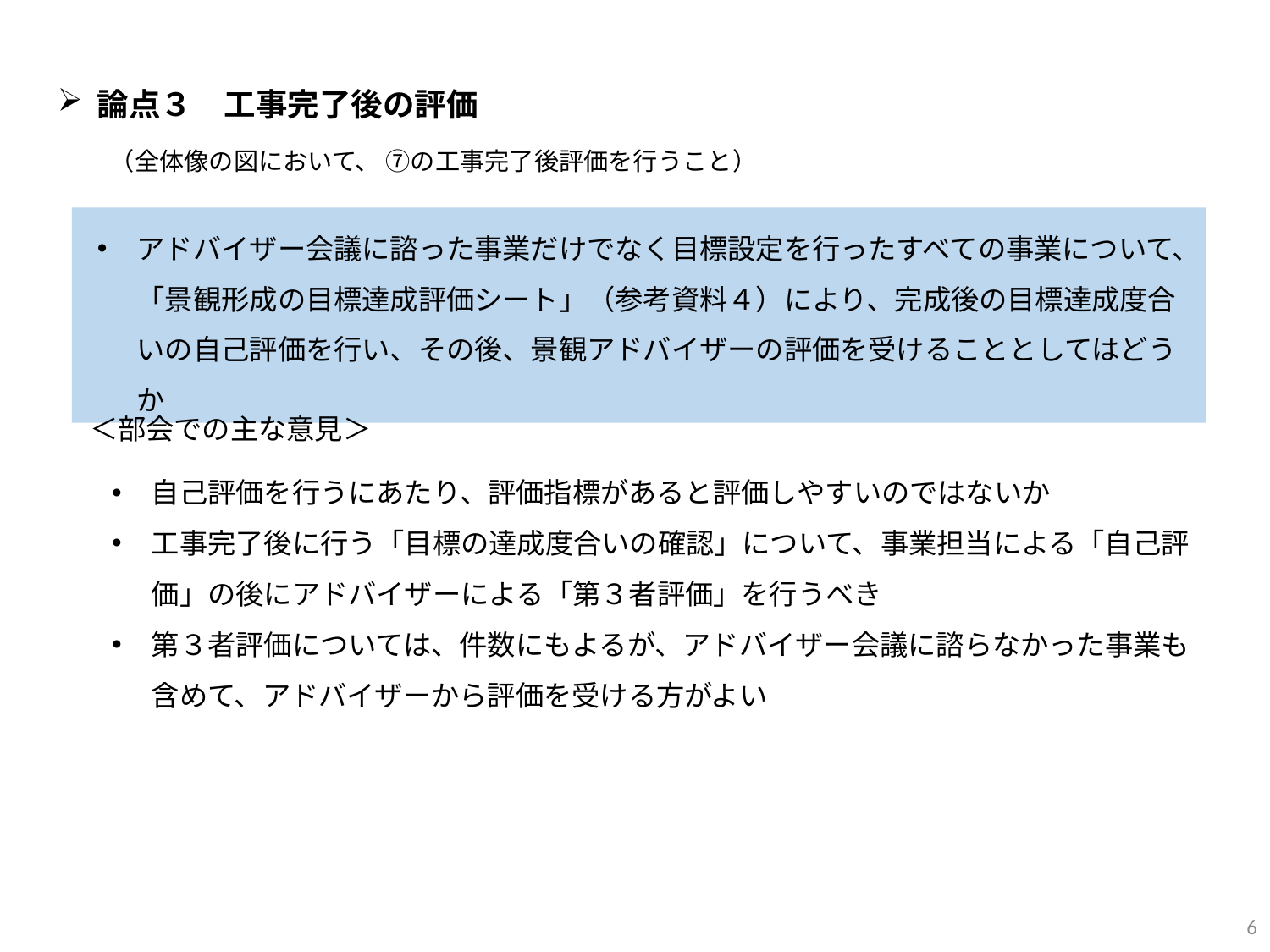

論点３　工事完了後の評価
（全体像の図において、 ⑦の工事完了後評価を行うこと）
アドバイザー会議に諮った事業だけでなく目標設定を行ったすべての事業について、「景観形成の目標達成評価シート」（参考資料４）により、完成後の目標達成度合いの自己評価を行い、その後、景観アドバイザーの評価を受けることとしてはどうか
＜部会での主な意見＞
自己評価を行うにあたり、評価指標があると評価しやすいのではないか
工事完了後に行う「目標の達成度合いの確認」について、事業担当による「自己評価」の後にアドバイザーによる「第３者評価」を行うべき
第３者評価については、件数にもよるが、アドバイザー会議に諮らなかった事業も含めて、アドバイザーから評価を受ける方がよい
6